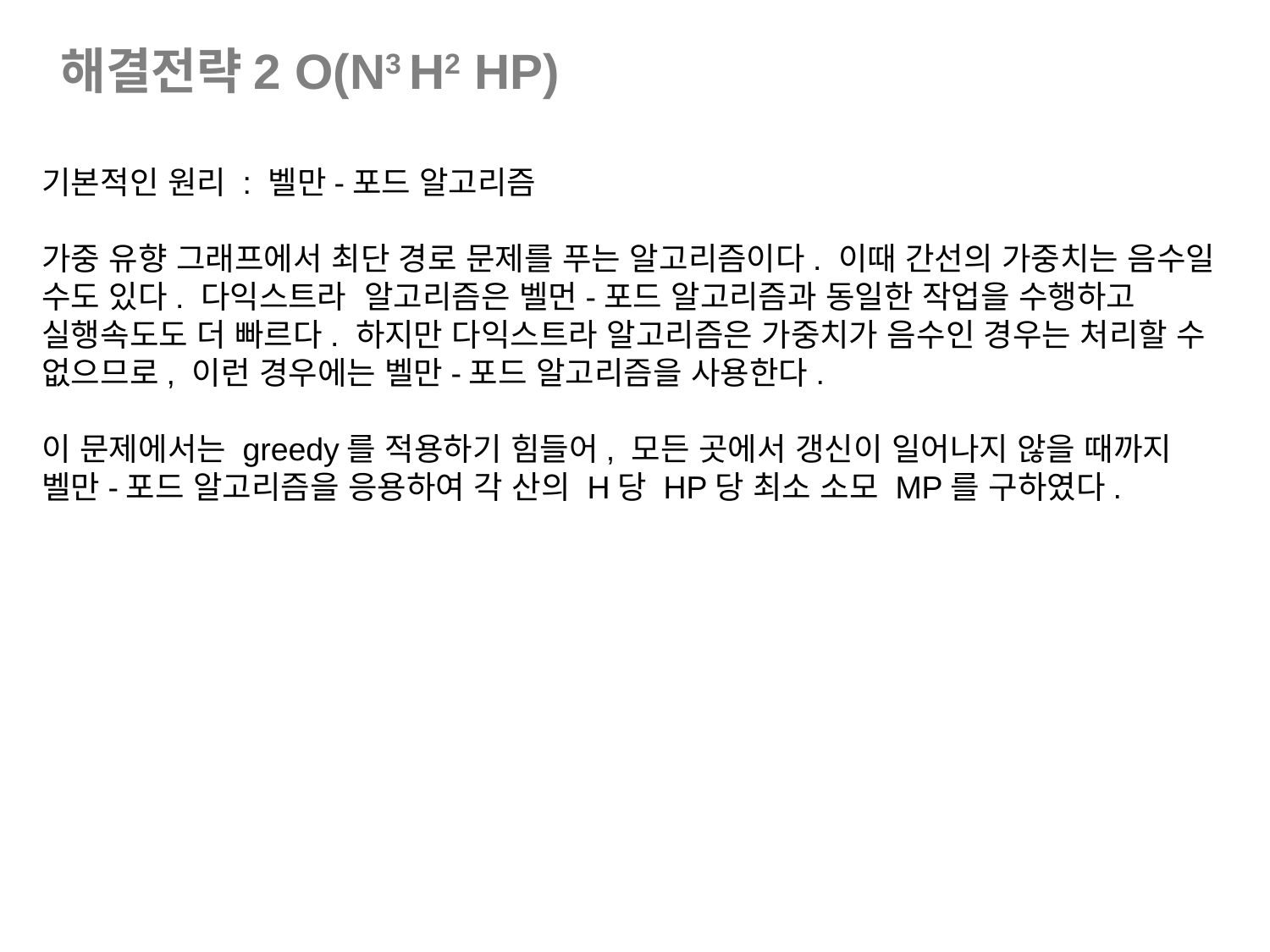

해결전략2 O(N3 H2 HP)
기본적인 원리 : 벨만-포드 알고리즘

가중 유향 그래프에서 최단 경로 문제를 푸는 알고리즘이다. 이때 간선의 가중치는 음수일 수도 있다. 다익스트라  알고리즘은 벨먼-포드 알고리즘과 동일한 작업을 수행하고 실행속도도 더 빠르다. 하지만 다익스트라 알고리즘은 가중치가 음수인 경우는 처리할 수 없으므로, 이런 경우에는 벨만-포드 알고리즘을 사용한다.

이 문제에서는 greedy를 적용하기 힘들어, 모든 곳에서 갱신이 일어나지 않을 때까지 벨만-포드 알고리즘을 응용하여 각 산의 H당 HP당 최소 소모 MP를 구하였다.